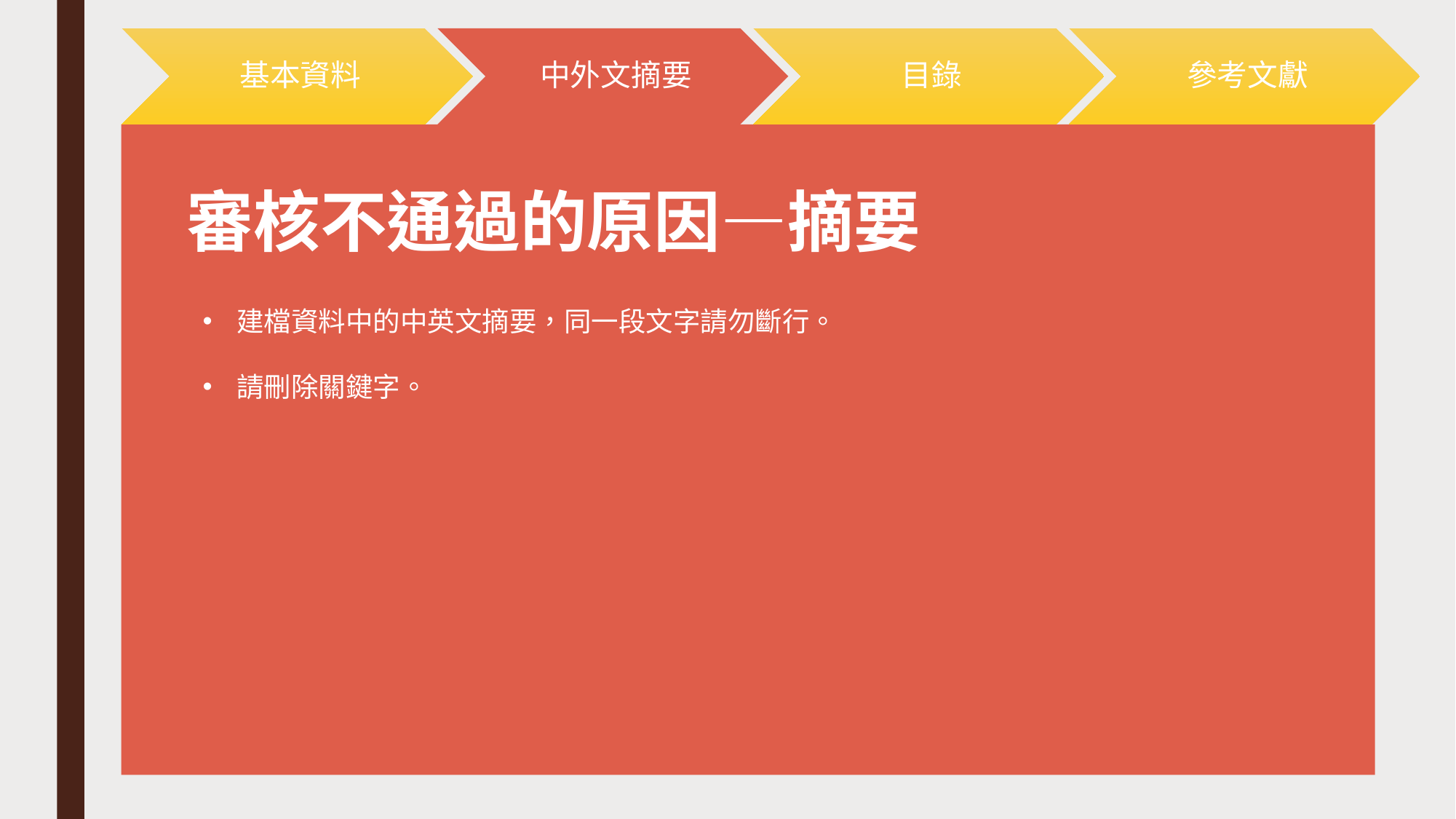

基本資料
中外文摘要
目錄
參考文獻

審核不通過的原因—摘要
建檔資料中的中英文摘要，同一段文字請勿斷行。

請刪除關鍵字。